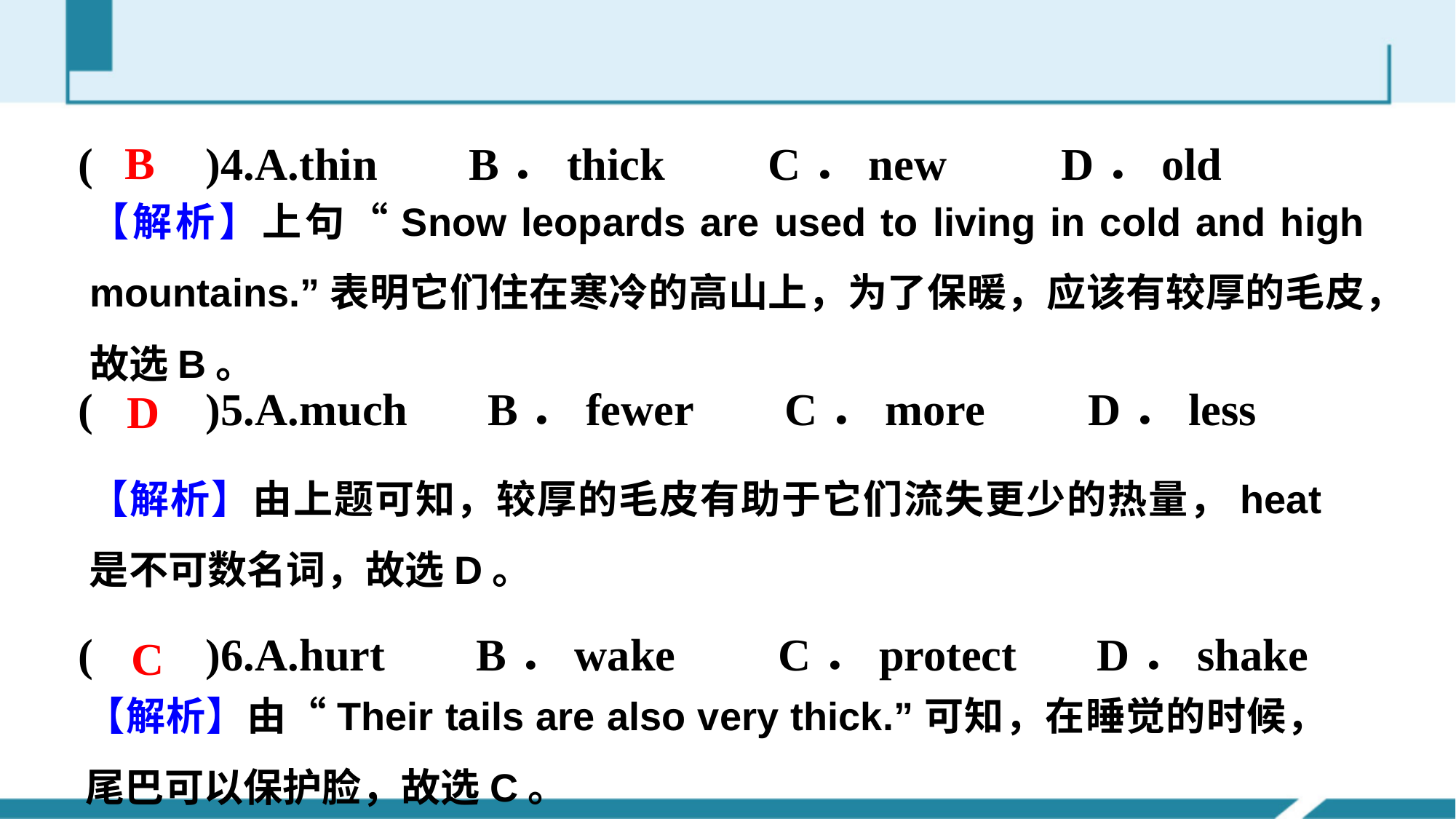

(　　)4.A.thin        B．thick         C．new          D．old

(　　)5.A.much       B．fewer        C．more         D．less

(　　)6.A.hurt        B．wake         C．protect       D．shake

B
【解析】上句“Snow leopards are used to living in cold and high mountains.”表明它们住在寒冷的高山上，为了保暖，应该有较厚的毛皮，故选B。
D
【解析】由上题可知，较厚的毛皮有助于它们流失更少的热量，heat是不可数名词，故选D。
C
【解析】由“Their tails are also very thick.”可知，在睡觉的时候，尾巴可以保护脸，故选C。